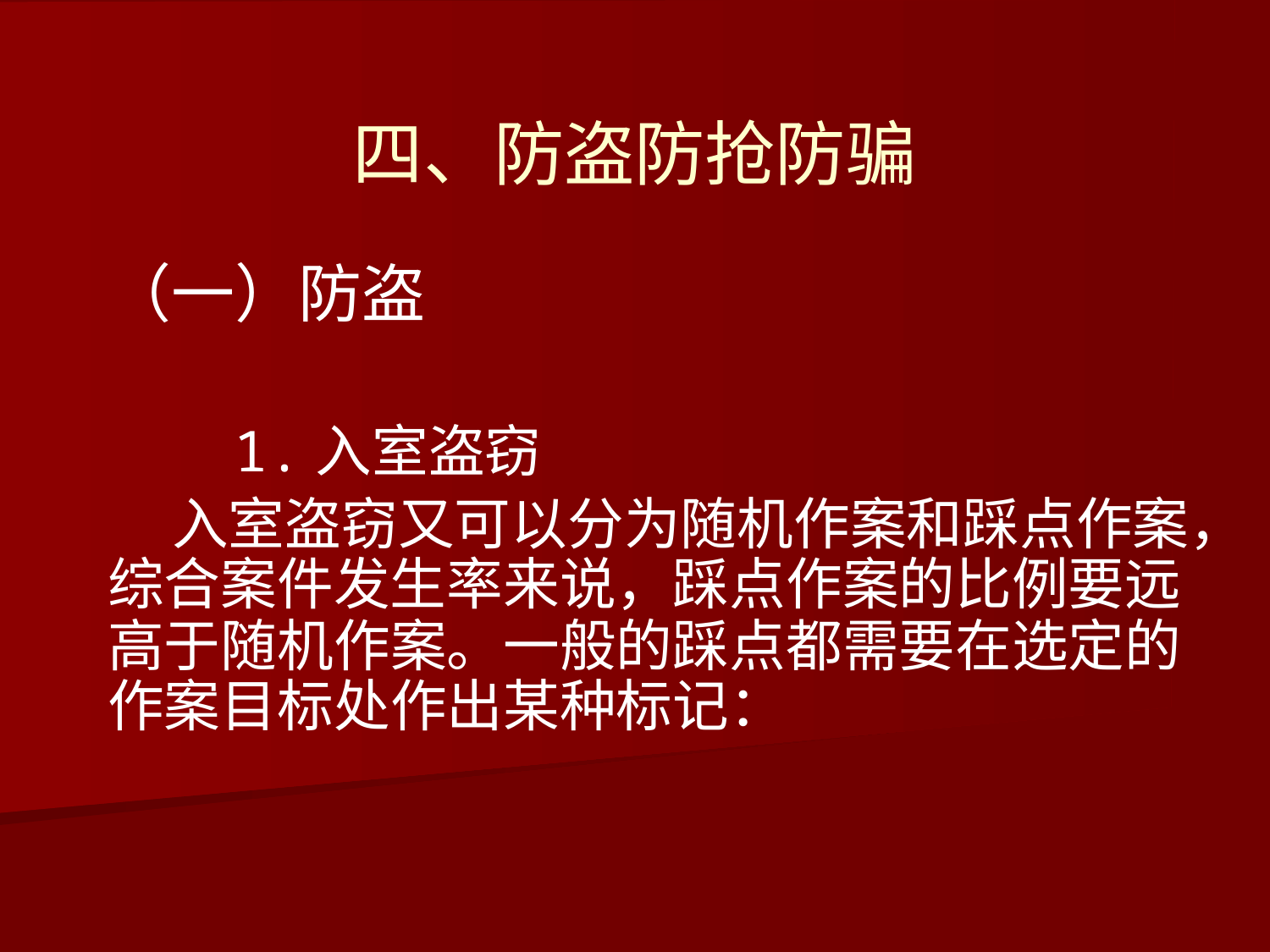

# 四、防盗防抢防骗
（一）防盗

　　1.入室盗窃
    入室盗窃又可以分为随机作案和踩点作案，综合案件发生率来说，踩点作案的比例要远高于随机作案。一般的踩点都需要在选定的作案目标处作出某种标记：

53